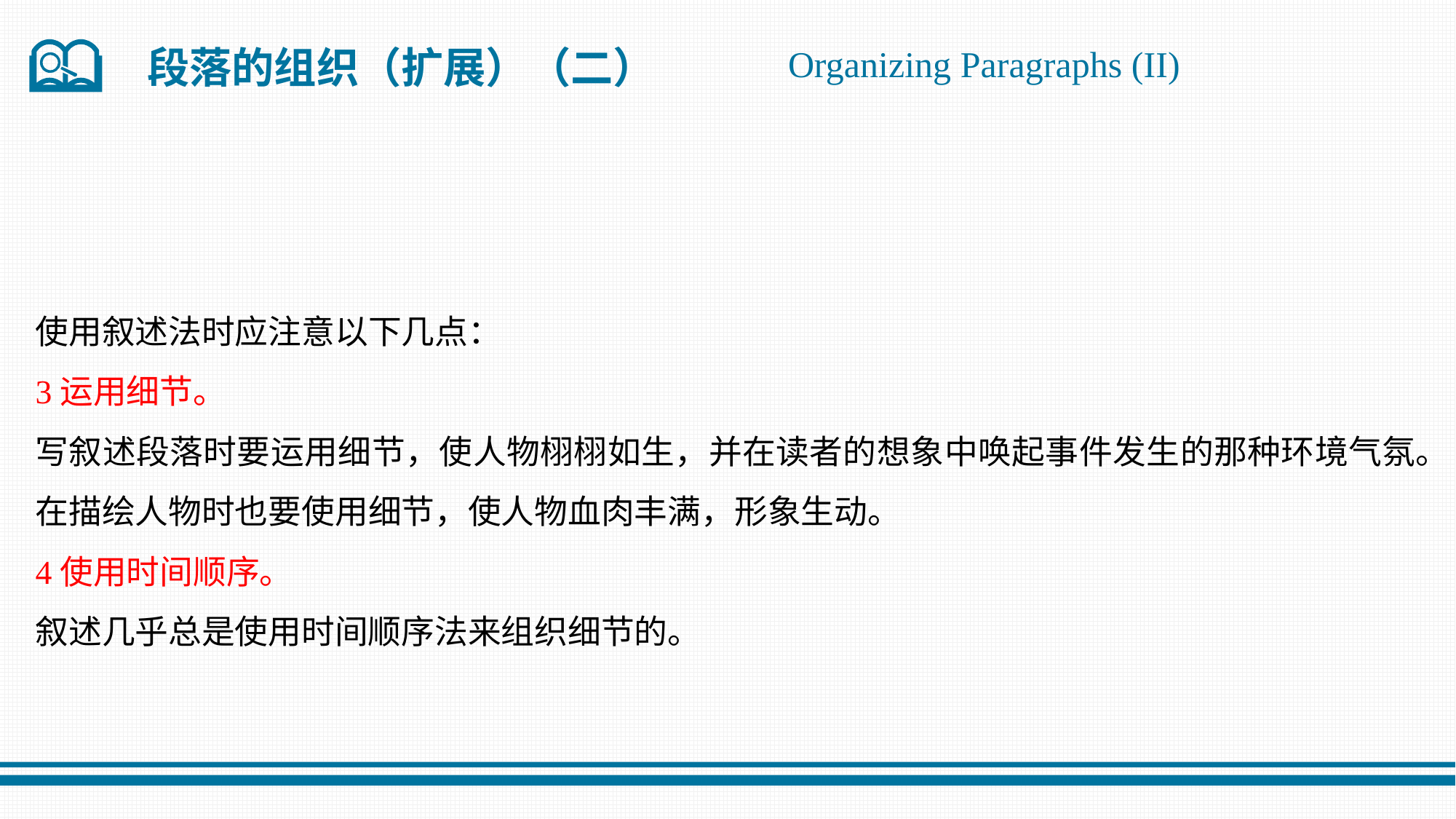

Organizing Paragraphs (II)
段落的组织（扩展）（二）

使用叙述法时应注意以下几点：
3运用细节。
写叙述段落时要运用细节，使人物栩栩如生，并在读者的想象中唤起事件发生的那种环境气氛。在描绘人物时也要使用细节，使人物血肉丰满，形象生动。
4使用时间顺序。
叙述几乎总是使用时间顺序法来组织细节的。